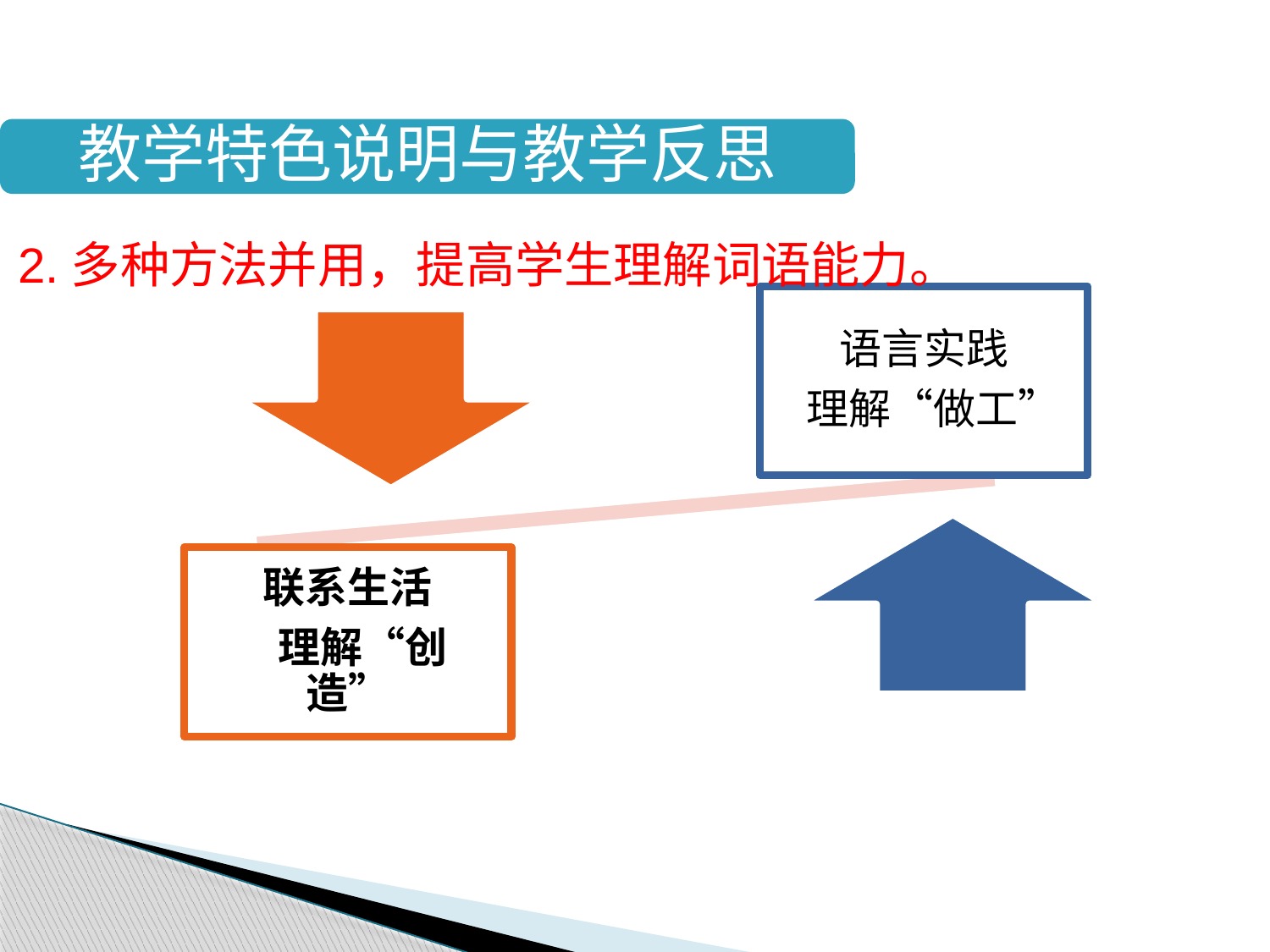

教学特色说明与教学反思
2.多种方法并用，提高学生理解词语能力。
语言实践
 理解“做工”
联系生活
  理解“创造”